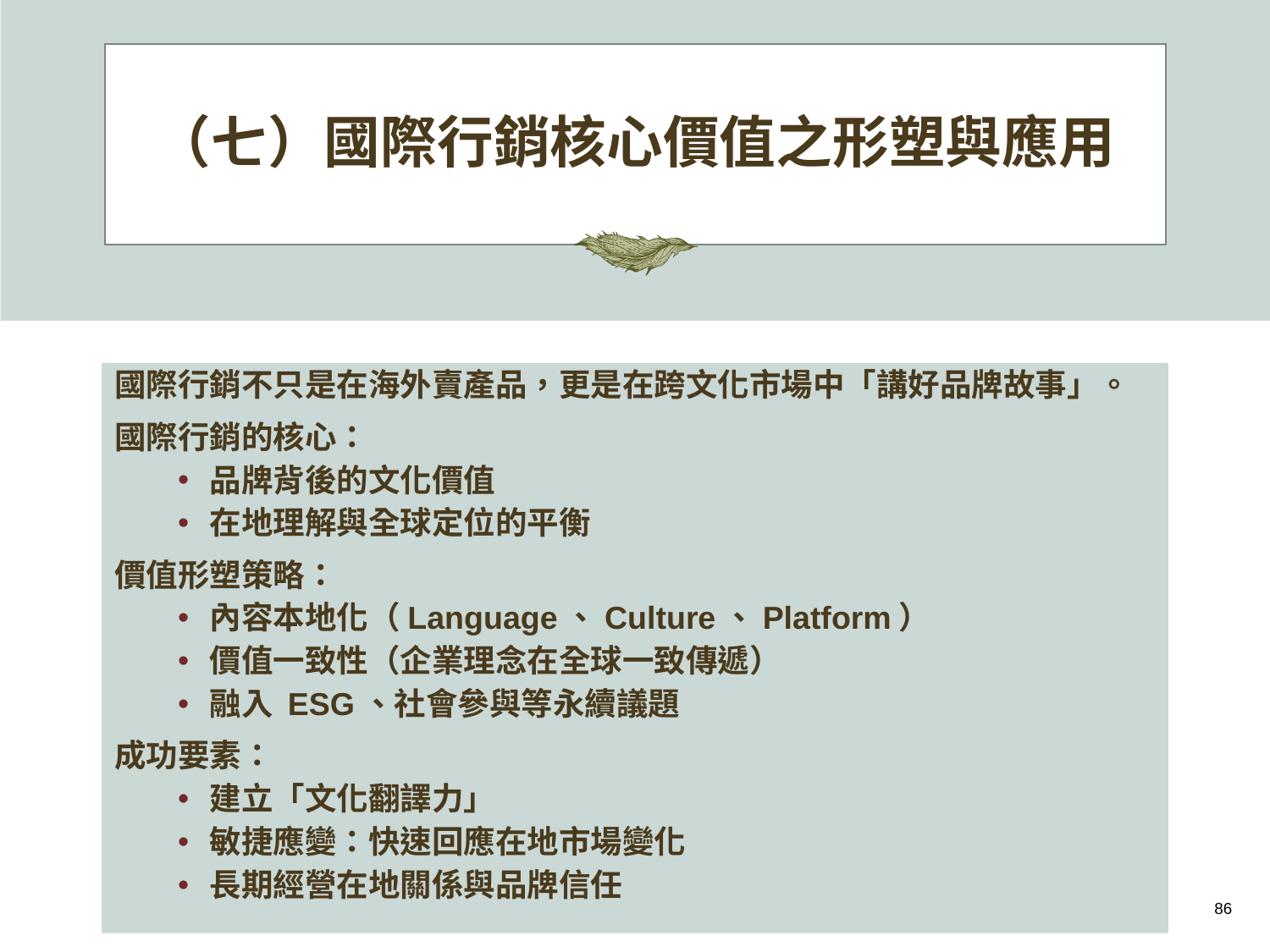

# （七）國際行銷核心價值之形塑與應用
國際行銷不只是在海外賣產品，更是在跨文化市場中「講好品牌故事」。
國際行銷的核心：
品牌背後的文化價值
在地理解與全球定位的平衡
價值形塑策略：
內容本地化（Language、Culture、Platform）
價值一致性（企業理念在全球一致傳遞）
融入 ESG、社會參與等永續議題
成功要素：
建立「文化翻譯力」
敏捷應變：快速回應在地市場變化
長期經營在地關係與品牌信任
86